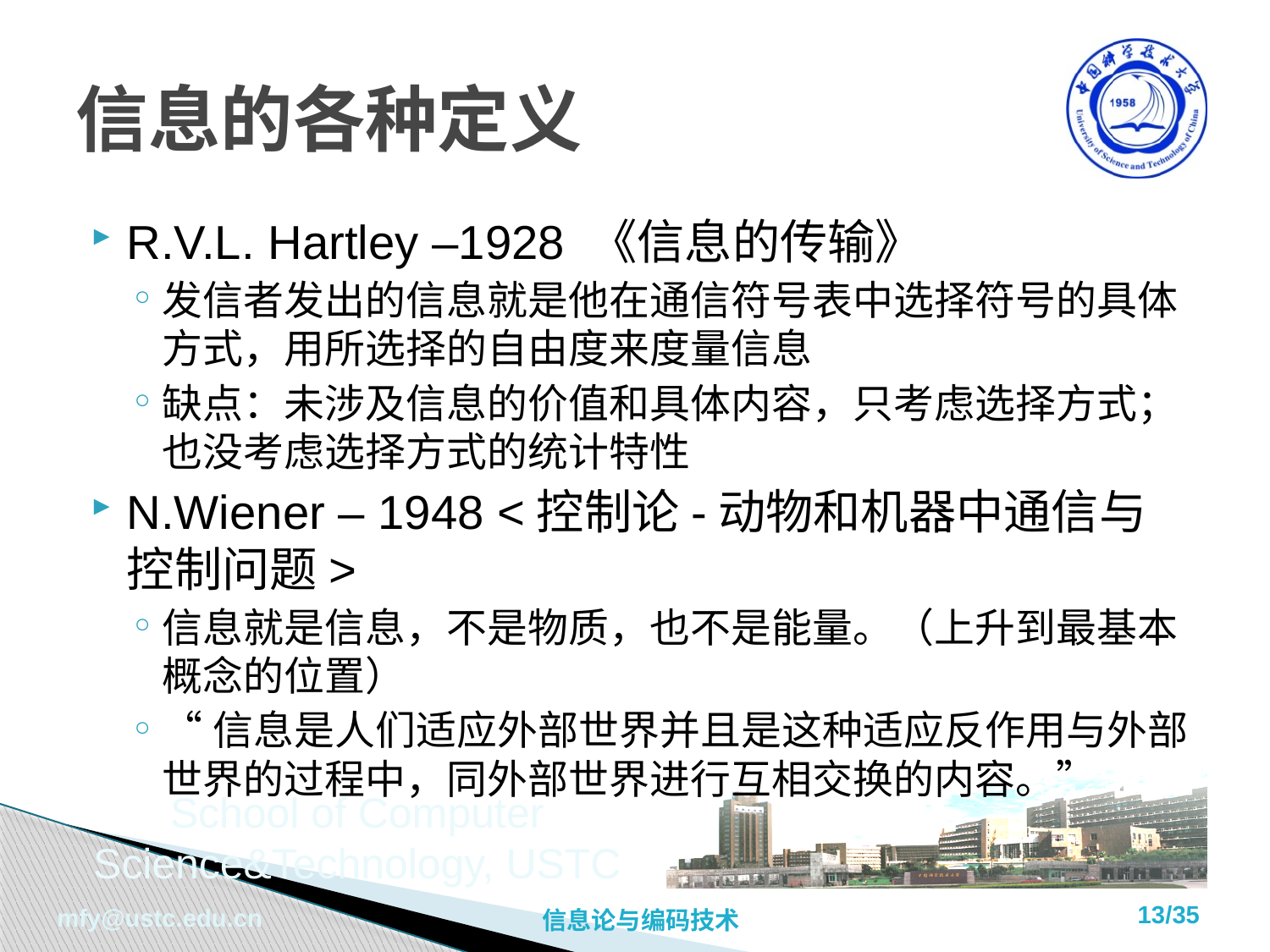

# 信息的各种定义
R.V.L. Hartley –1928 《信息的传输》
发信者发出的信息就是他在通信符号表中选择符号的具体方式，用所选择的自由度来度量信息
缺点：未涉及信息的价值和具体内容，只考虑选择方式；  也没考虑选择方式的统计特性
N.Wiener – 1948 <控制论-动物和机器中通信与控制问题>
信息就是信息，不是物质，也不是能量。（上升到最基本概念的位置）
“信息是人们适应外部世界并且是这种适应反作用与外部世界的过程中，同外部世界进行互相交换的内容。”